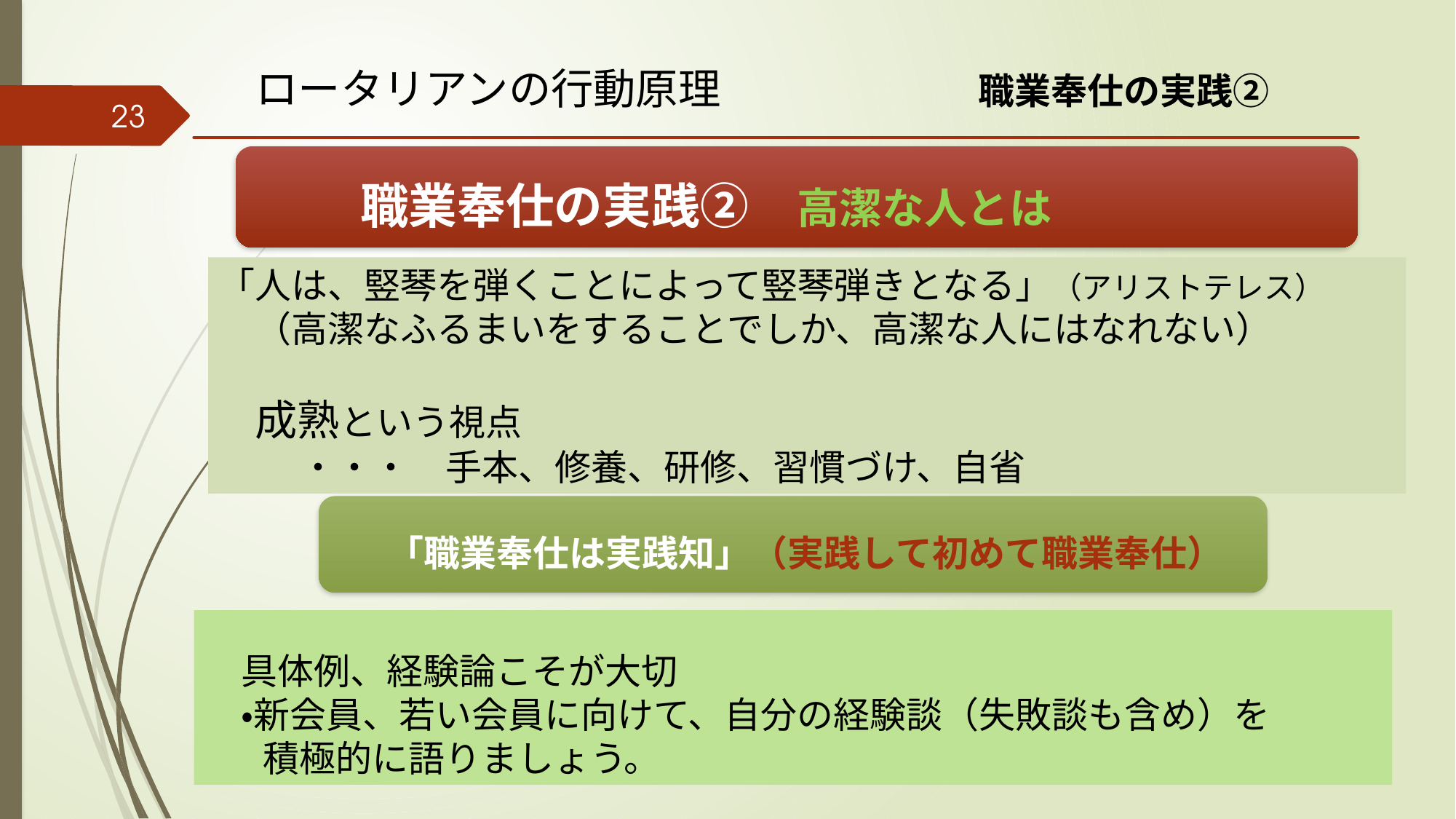

ロータリアンの行動原理　　　 　　　職業奉仕の実践②
23

　職業奉仕の実践②　高潔な人とは

「人は、竪琴を弾くことによって竪琴弾きとなる」（アリストテレス）
　（高潔なふるまいをすることでしか、高潔な人にはなれない）

　成熟という視点
　　 ・・・　手本、修養、研修、習慣づけ、自省
「職業奉仕は実践知」（実践して初めて職業奉仕）

　具体例、経験論こそが大切
　・新会員、若い会員に向けて、自分の経験談（失敗談も含め）を
      積極的に語りましょう。